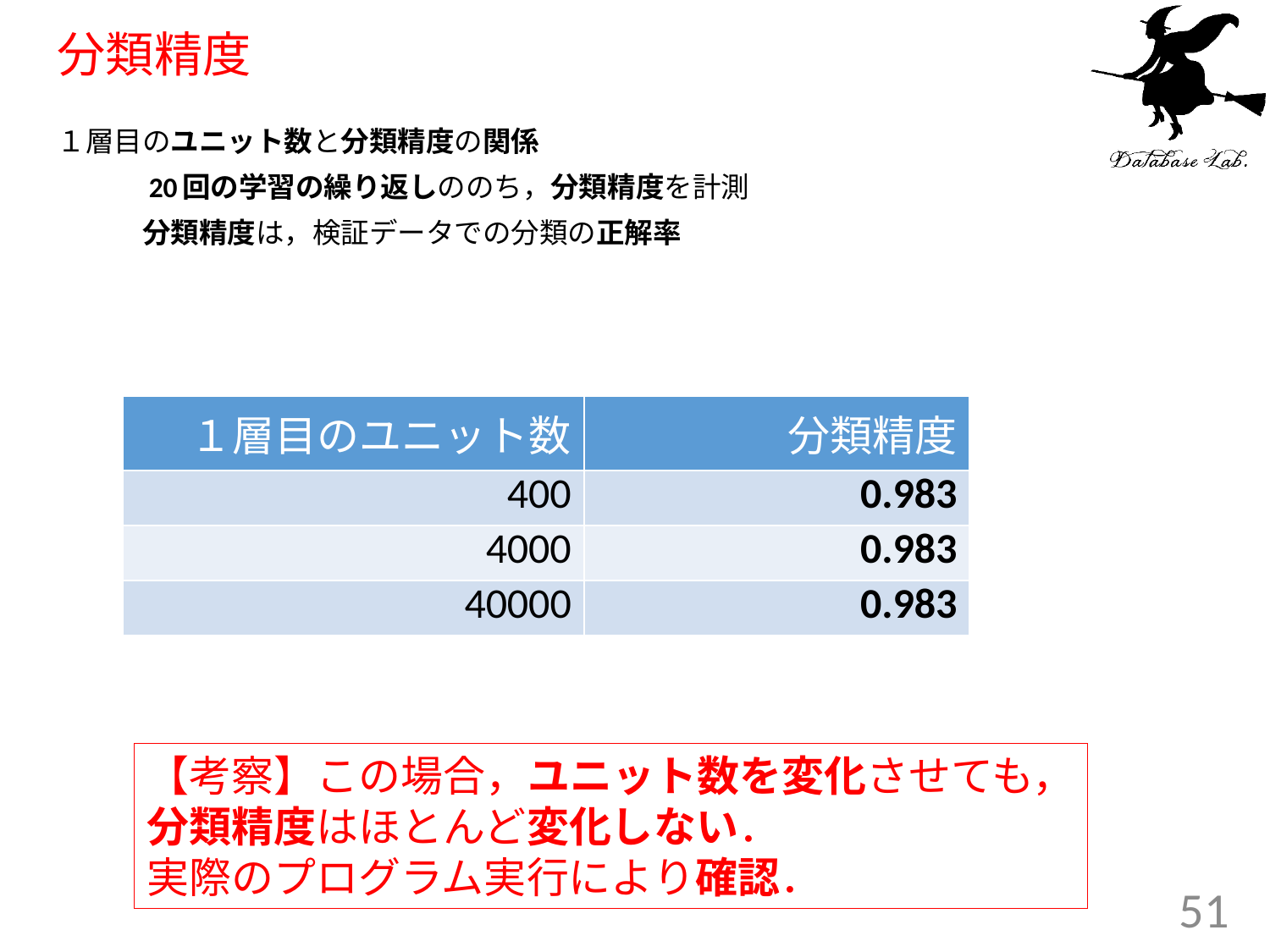

# 分類精度
１層目のユニット数と分類精度の関係
	 20回の学習の繰り返しののち，分類精度を計測
	分類精度は，検証データでの分類の正解率

| １層目のユニット数 | 分類精度 |
| --- | --- |
| 400 | 0.983 |
| 4000 | 0.983 |
| 40000 | 0.983 |
【考察】この場合，ユニット数を変化させても，
分類精度はほとんど変化しない．
実際のプログラム実行により確認．
51